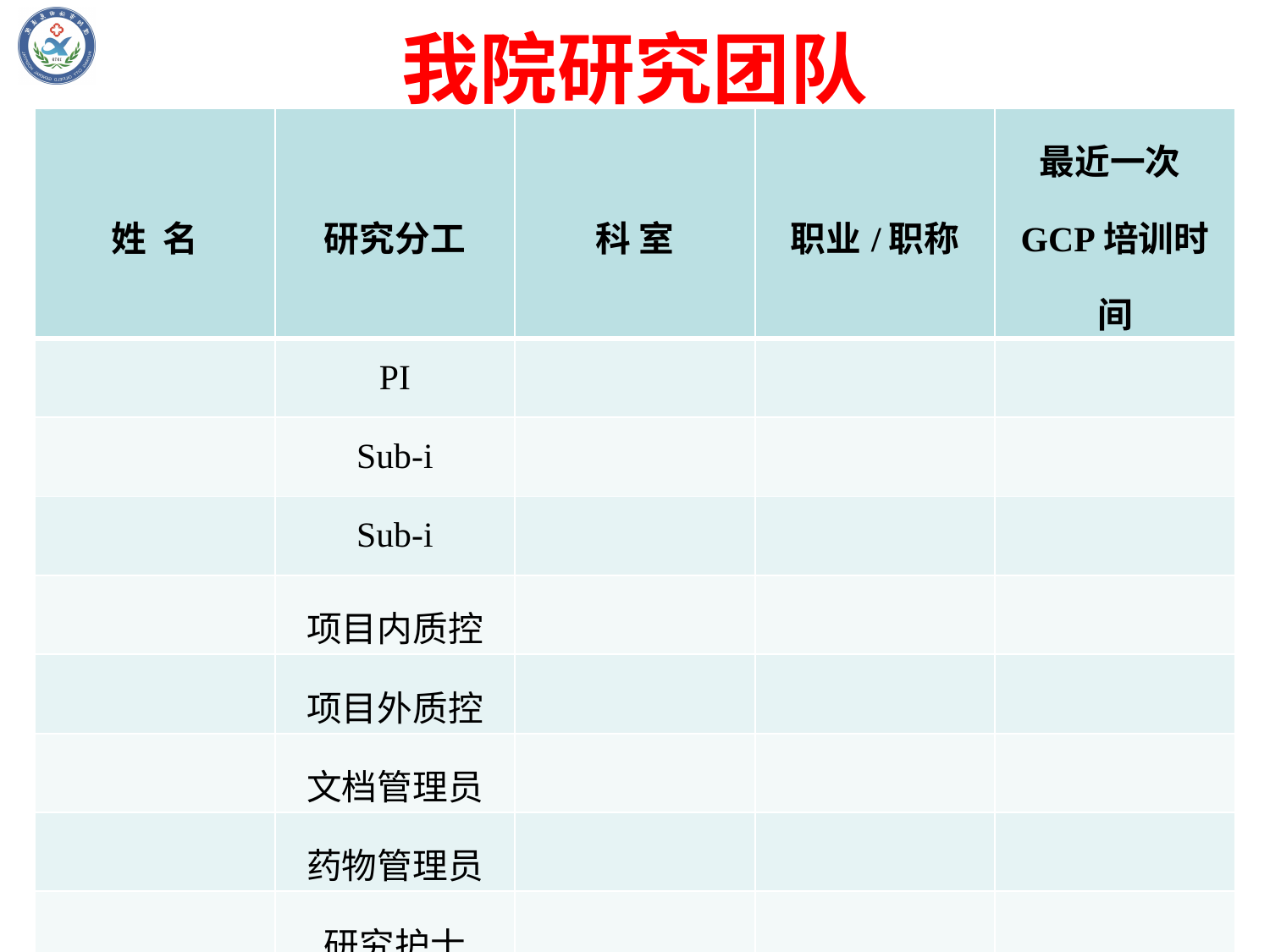

# 我院研究团队
| 姓 名 | 研究分工 | 科 室 | 职业/职称 | 最近一次GCP培训时间 |
| --- | --- | --- | --- | --- |
|  | PI |  |  |  |
|  | Sub-i |  |  |  |
|  | Sub-i |  |  |  |
|  | 项目内质控 |  |  |  |
|  | 项目外质控 |  |  |  |
|  | 文档管理员 |  |  |  |
|  | 药物管理员 |  |  |  |
|  | 研究护士 |  |  |  |
|  | 研究护士 |  |  |  |